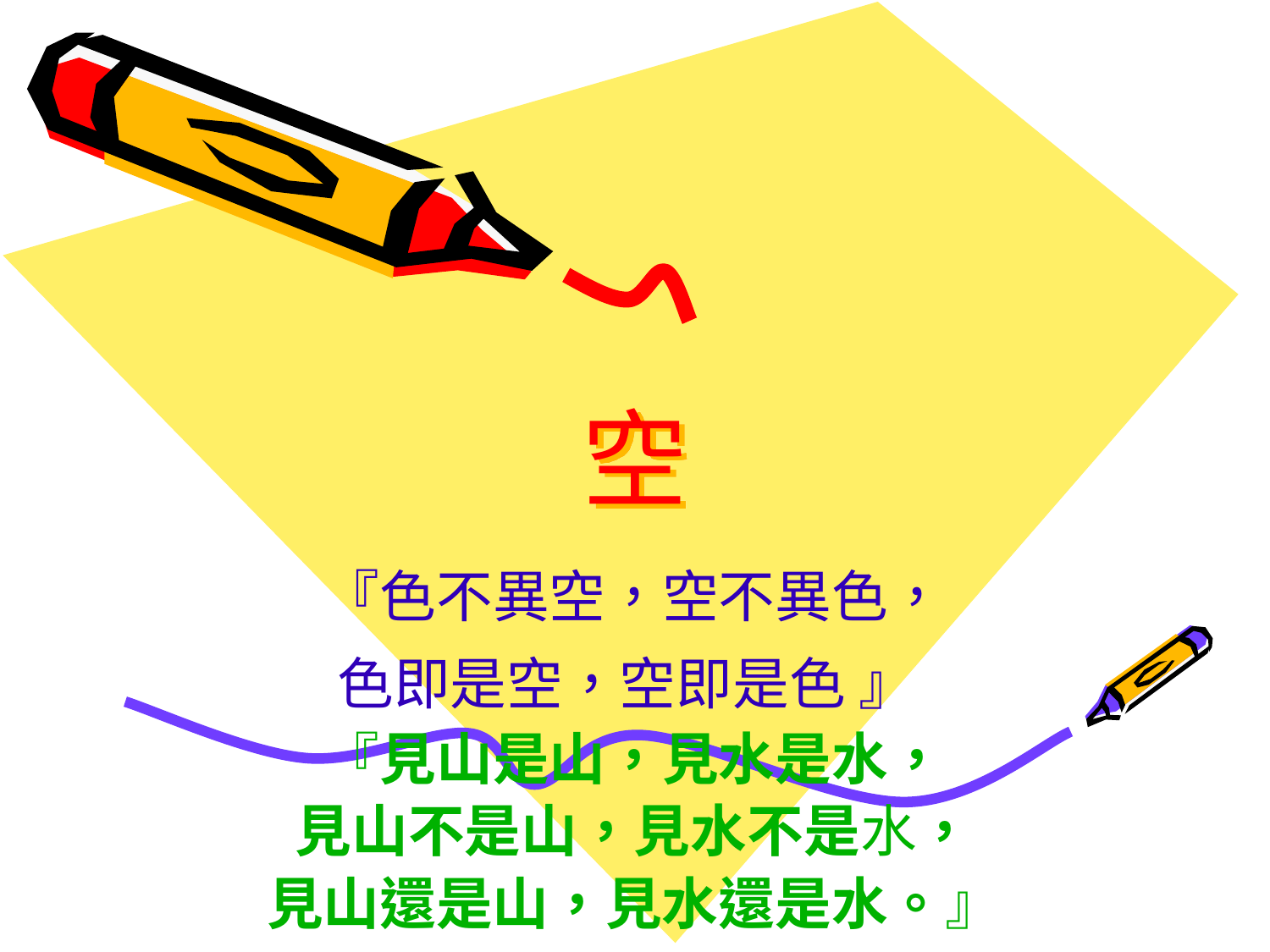

# 空
『色不異空，空不異色，
色即是空，空即是色 』
『見山是山，見水是水，
見山不是山，見水不是水，
見山還是山，見水還是水。』